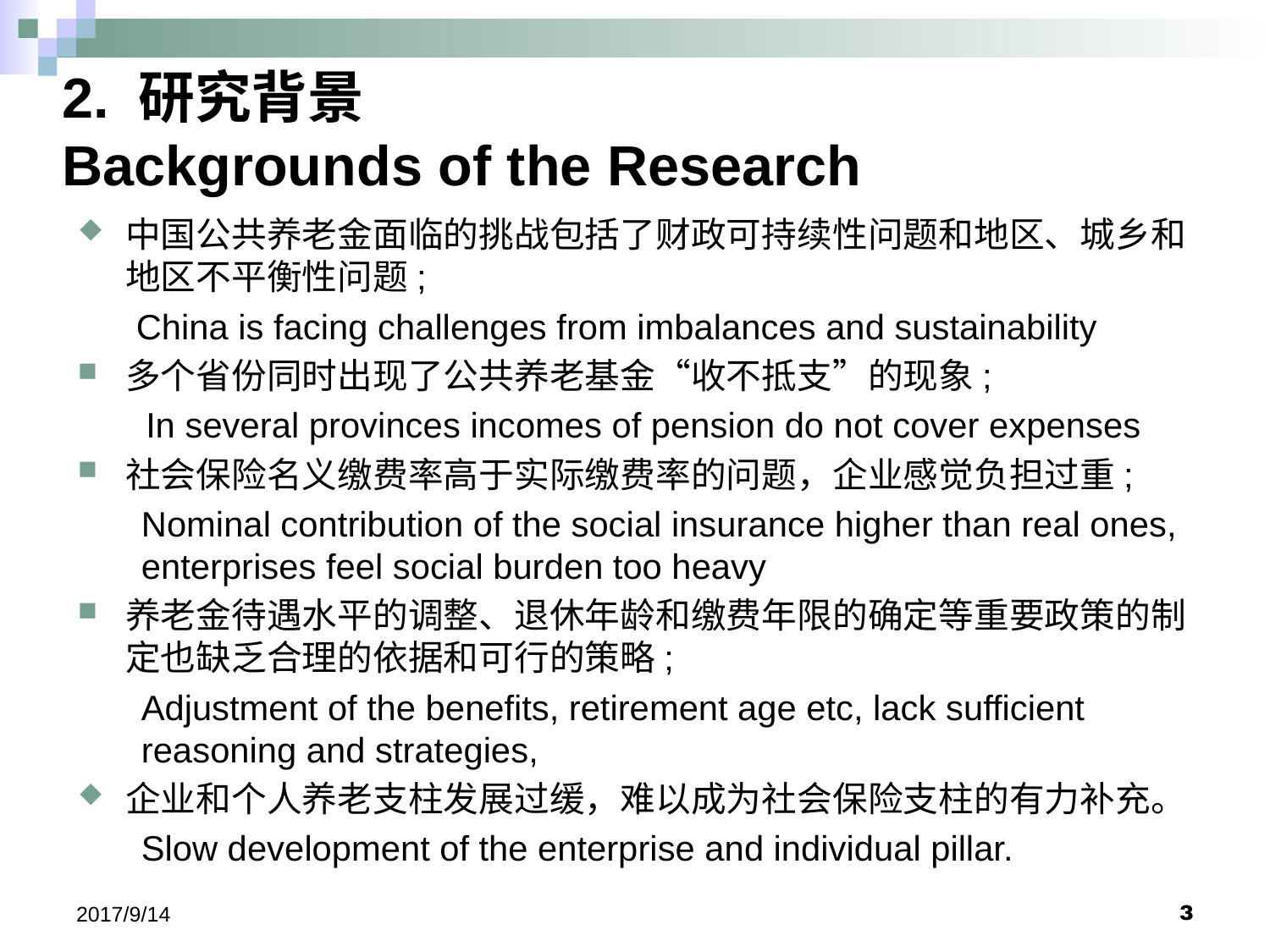

# 2. 研究背景 Backgrounds of the Research
中国公共养老金面临的挑战包括了财政可持续性问题和地区、城乡和地区不平衡性问题;
      China is facing challenges from imbalances and sustainability
多个省份同时出现了公共养老基金“收不抵支”的现象;
       In several provinces incomes of pension do not cover expenses
社会保险名义缴费率高于实际缴费率的问题，企业感觉负担过重;
Nominal contribution of the social insurance higher than real ones, enterprises feel social burden too heavy
养老金待遇水平的调整、退休年龄和缴费年限的确定等重要政策的制定也缺乏合理的依据和可行的策略;
Adjustment of the benefits, retirement age etc, lack sufficient reasoning and strategies,
企业和个人养老支柱发展过缓，难以成为社会保险支柱的有力补充。
Slow development of the enterprise and individual pillar.
2017/9/14
3